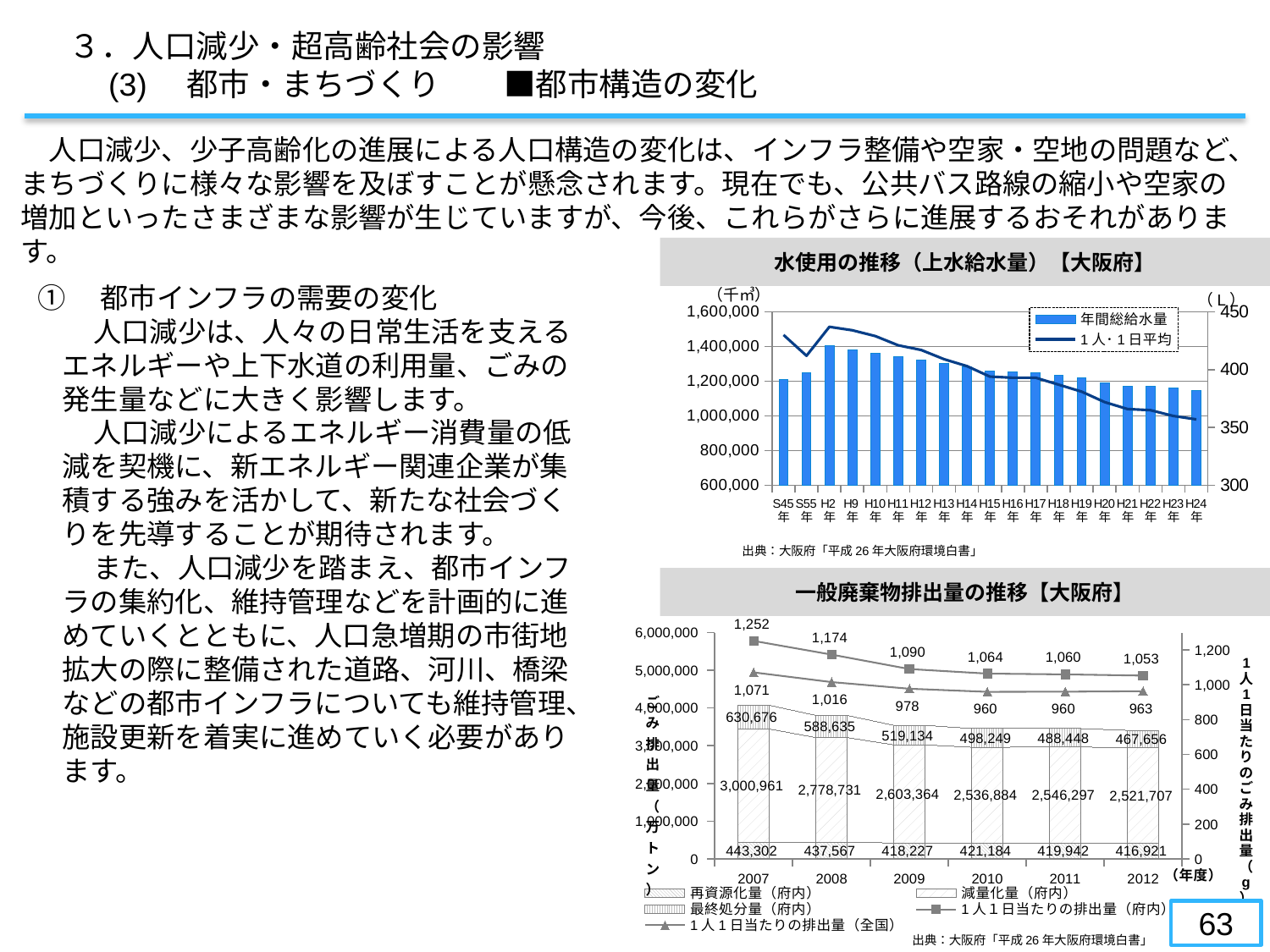

３．人口減少・超高齢社会の影響
　　(3)　都市・まちづくり　　■都市構造の変化
　人口減少、少子高齢化の進展による人口構造の変化は、インフラ整備や空家・空地の問題など、まちづくりに様々な影響を及ぼすことが懸念されます。現在でも、公共バス路線の縮小や空家の増加といったさまざまな影響が生じていますが、今後、これらがさらに進展するおそれがあります。
水使用の推移（上水給水量）【大阪府】
①　都市インフラの需要の変化
　　人口減少は、人々の日常生活を支えるエネルギーや上下水道の利用量、ごみの発生量などに大きく影響します。
　　人口減少によるエネルギー消費量の低減を契機に、新エネルギー関連企業が集積する強みを活かして、新たな社会づくりを先導することが期待されます。
　　また、人口減少を踏まえ、都市インフラの集約化、維持管理などを計画的に進めていくとともに、人口急増期の市街地拡大の際に整備された道路、河川、橋梁などの都市インフラについても維持管理、施設更新を着実に進めていく必要があります。
（千㎥）
（L）

### Chart

| Category | 年間総給水量 | 1人･1日平均 |
|---|---|---|
| S45年 | 1208038.0 | 430.0 |
| S55年 | 1249619.0 | 412.0 |
| H2年 | 1403702.0 | 437.0 |
| H9年 | 1378545.0 | 434.0 |
| H10年 | 1362623.0 | 429.0 |
| H11年 | 1342235.0 | 421.0 |
| H12年 | 1322865.0 | 417.0 |
| H13年 | 1300718.0 | 409.0 |
| H14年 | 1281392.0 | 403.0 |
| H15年 | 1259778.0 | 394.0 |
| H16年 | 1253000.0 | 393.0 |
| H17年 | 1249433.0 | 393.0 |
| H18年 | 1232855.0 | 387.0 |
| H19年 | 1221637.0 | 381.0 |
| H20年 | 1191282.0 | 372.0 |
| H21年 | 1170361.0 | 366.0 |
| H22年 | 1170513.0 | 365.0 |
| H23年 | 1158667.0 | 360.0 |
| H24年 | 1145843.0 | 357.0 |
出典：大阪府「平成26年大阪府環境白書」
一般廃棄物排出量の推移【大阪府】

### Chart

| Category | 再資源化量（府内） | 減量化量（府内） | 最終処分量（府内） | 1人１日当たりの排出量（府内） | 1人1日当たりの排出量（全国） |
|---|---|---|---|---|---|
| 2007 | 443302.0 | 3000961.0 | 630676.0 | 1252.21289 | 1071.15166407 |
| 2008 | 437567.0 | 2778731.0 | 588635.0 | 1173.6171921925513 | 1015.7044605819581 |
| 2009 | 418227.0 | 2603364.0 | 519134.0 | 1090.43142463638 | 977.525878115054 |
| 2010 | 421184.0 | 2536884.0 | 498249.0 | 1064.4000547900182 | 959.6440654879623 |
| 2011 | 419942.0 | 2546297.0 | 488448.0 | 1059.8774919135985 | 960.4832485024718 |
| 2012 | 416921.0 | 2521707.0 | 467656.0 | 1052.6487578409728 | 963.2918102266335 |
63
出典：大阪府「平成26年大阪府環境白書」